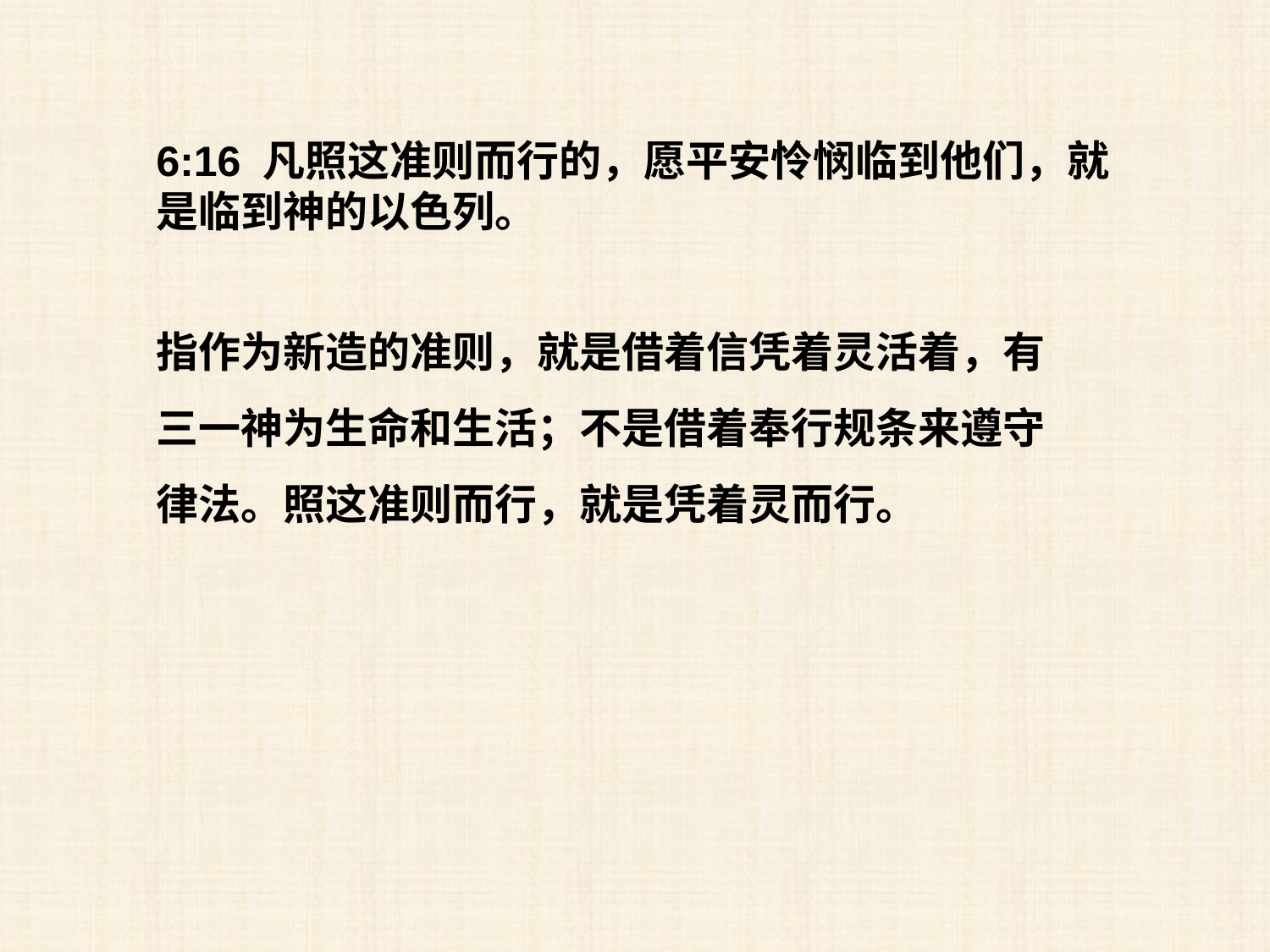

6:16 凡照这准则而行的，愿平安怜悯临到他们，就是临到神的以色列。
指作为新造的准则，就是借着信凭着灵活着，有三一神为生命和生活；不是借着奉行规条来遵守律法。照这准则而行，就是凭着灵而行。